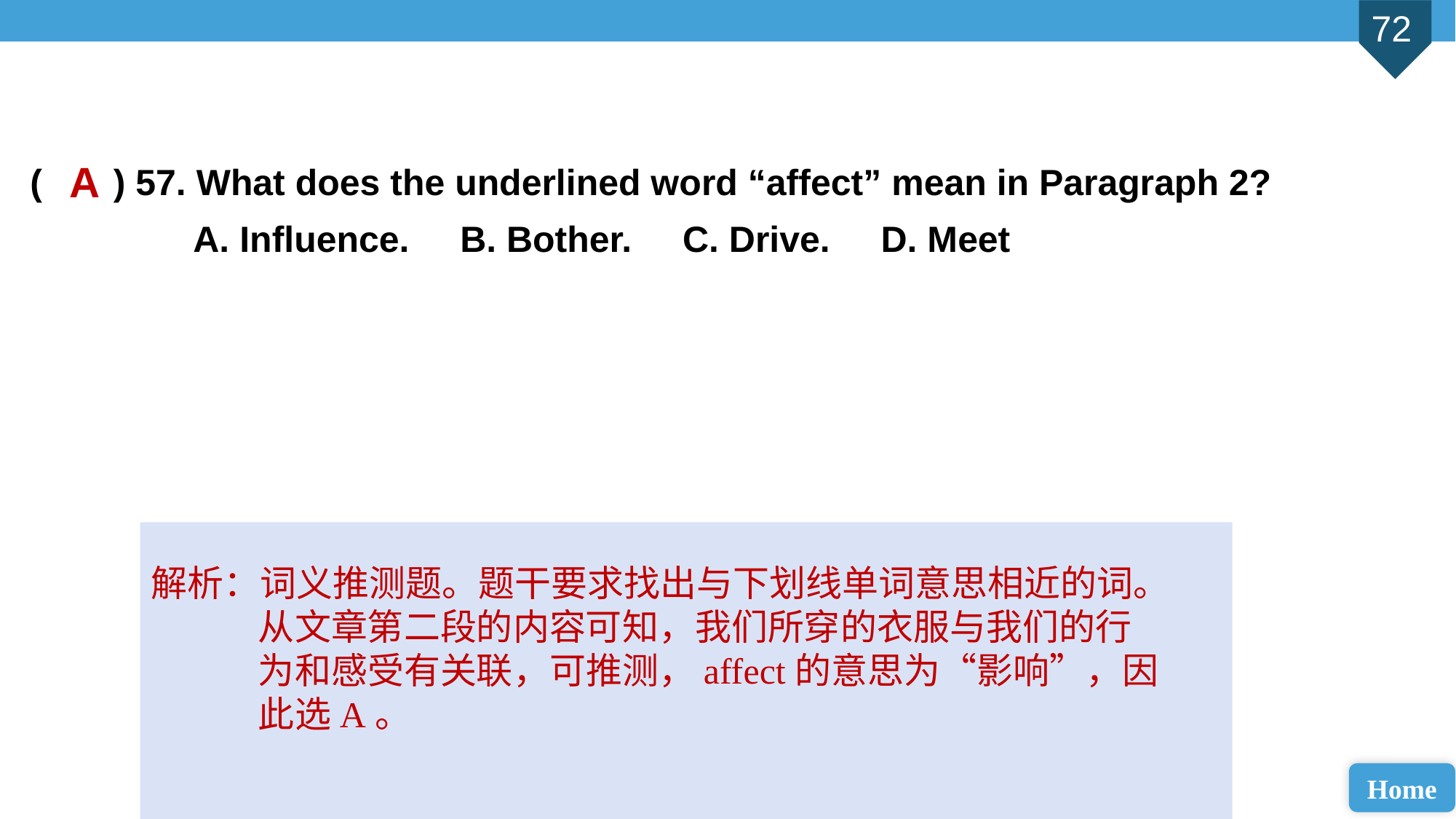

(       ) 57. What does the underlined word “affect” mean in Paragraph 2?
                A. Influence.     B. Bother.     C. Drive.     D. Meet
A

解析：词义推测题。题干要求找出与下划线单词意思相近的词。从文章第二段的内容可知，我们所穿的衣服与我们的行为和感受有关联，可推测，affect的意思为“影响”，因此选A。